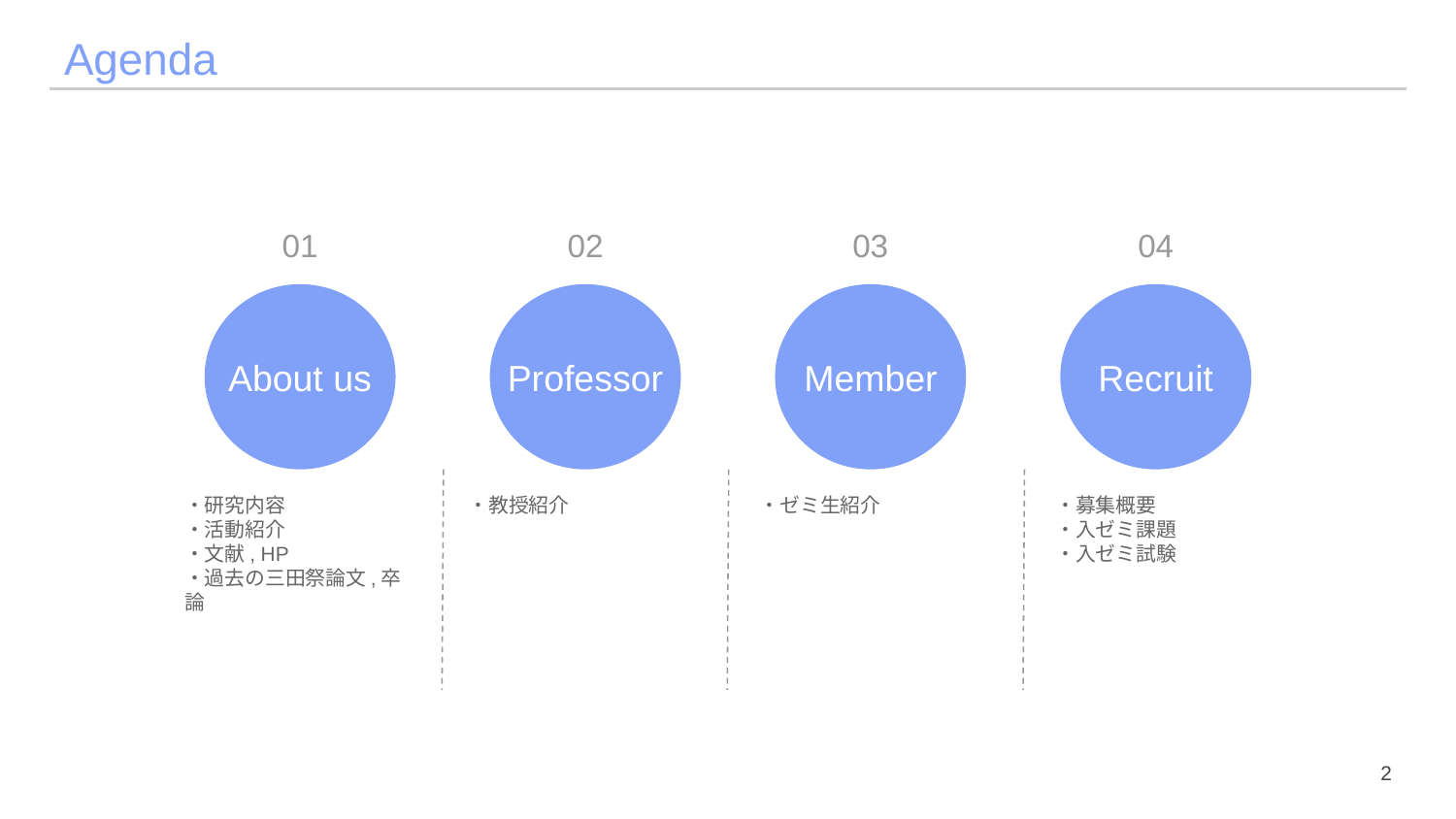

# Agenda
01
02
03
04

About us

Professor

Member

Recruit
・研究内容
・活動紹介
・文献, HP
・過去の三田祭論文,卒論
・教授紹介
・ゼミ生紹介
・募集概要
・入ゼミ課題
・入ゼミ試験
2